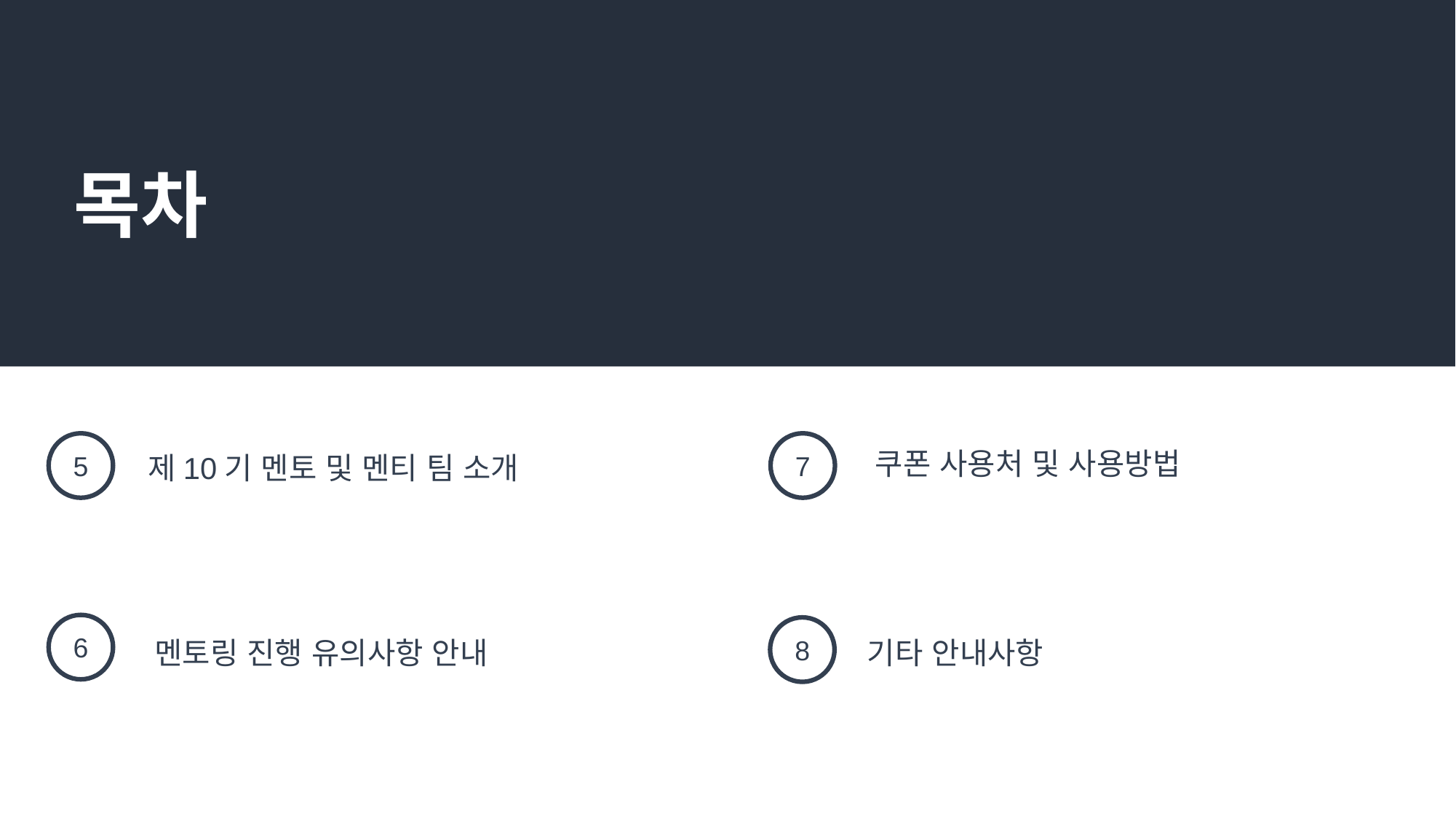

목차

5
제10기 멘토 및 멘티 팀 소개

7
쿠폰 사용처 및 사용방법

6
멘토링 진행 유의사항 안내

8
기타 안내사항